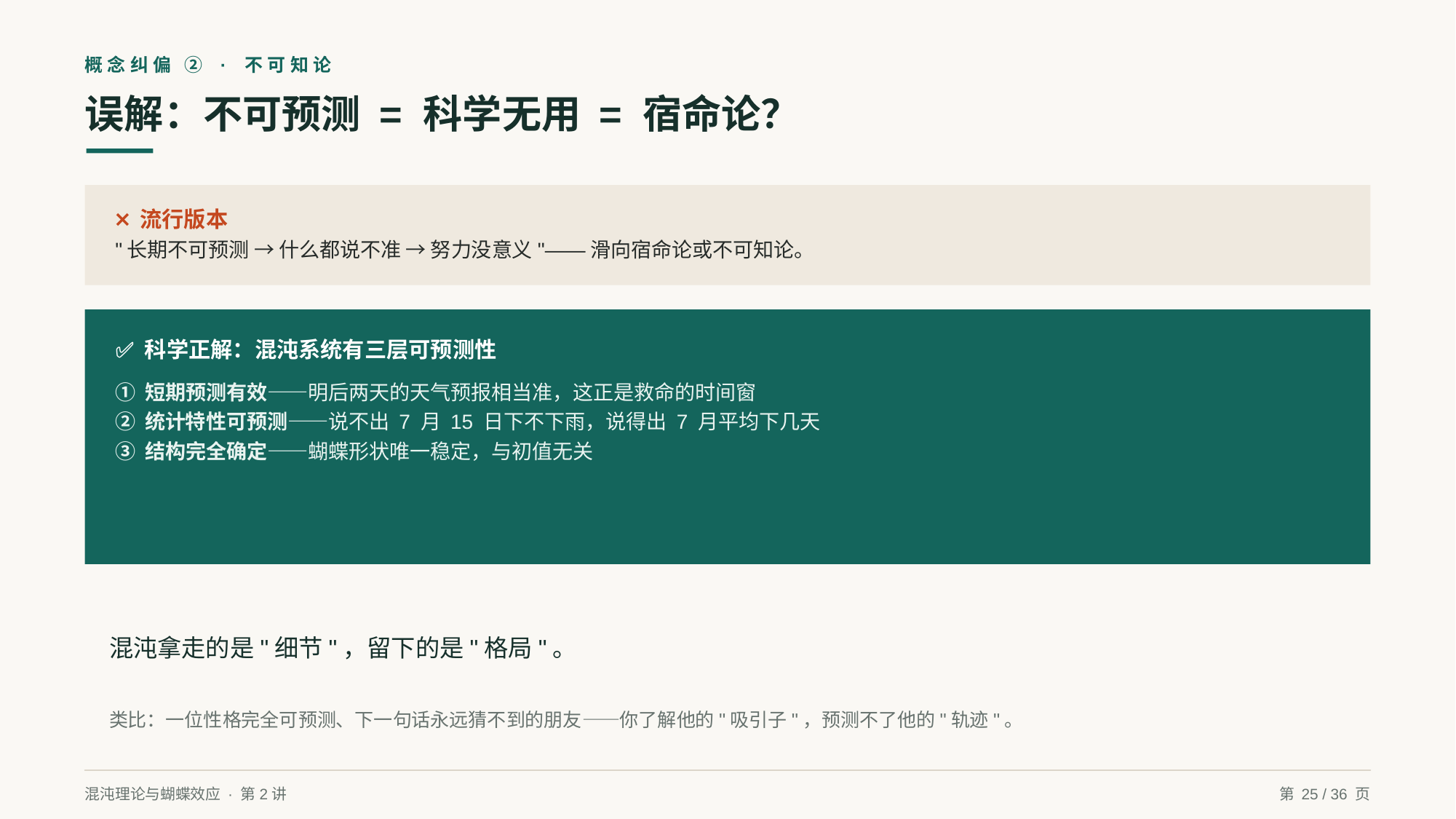

概念纠偏 ② · 不可知论
误解：不可预测 = 科学无用 = 宿命论？

❌ 流行版本
"长期不可预测 → 什么都说不准 → 努力没意义"——滑向宿命论或不可知论。

✅ 科学正解：混沌系统有三层可预测性
① 短期预测有效——明后两天的天气预报相当准，这正是救命的时间窗
② 统计特性可预测——说不出 7 月 15 日下不下雨，说得出 7 月平均下几天
③ 结构完全确定——蝴蝶形状唯一稳定，与初值无关
混沌拿走的是"细节"，留下的是"格局"。
类比：一位性格完全可预测、下一句话永远猜不到的朋友——你了解他的"吸引子"，预测不了他的"轨迹"。

混沌理论与蝴蝶效应 · 第2讲
第 25 / 36 页